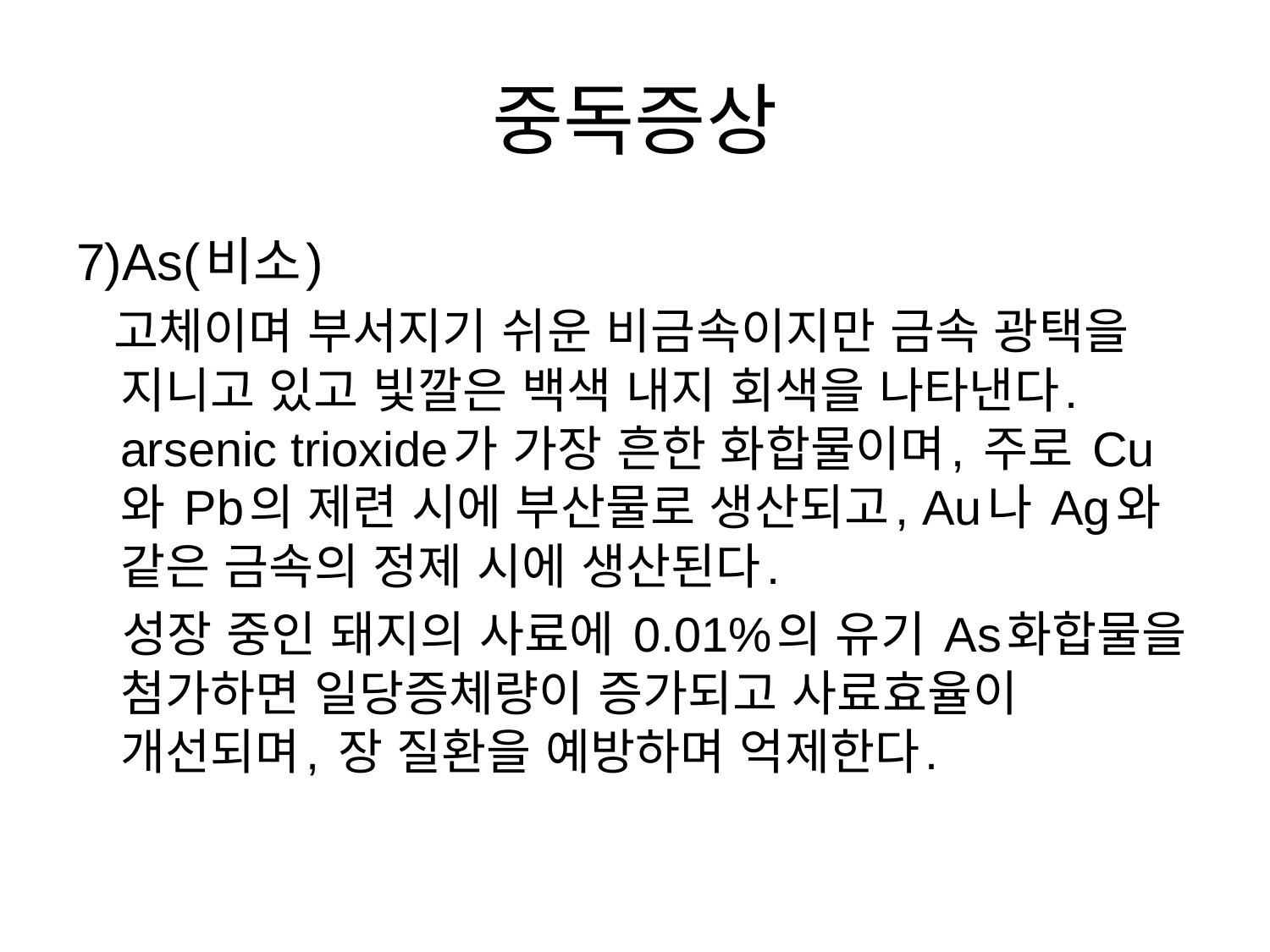

# 중독증상
7)As(비소)
     고체이며 부서지기 쉬운 비금속이지만 금속 광택을 지니고 있고 빛깔은 백색 내지 회색을 나타낸다. arsenic trioxide가 가장 흔한 화합물이며, 주로 Cu와 Pb의 제련 시에 부산물로 생산되고, Au나 Ag와 같은 금속의 정제 시에 생산된다.
   성장 중인 돼지의 사료에 0.01%의 유기 As화합물을 첨가하면 일당증체량이 증가되고 사료효율이 개선되며, 장 질환을 예방하며 억제한다.